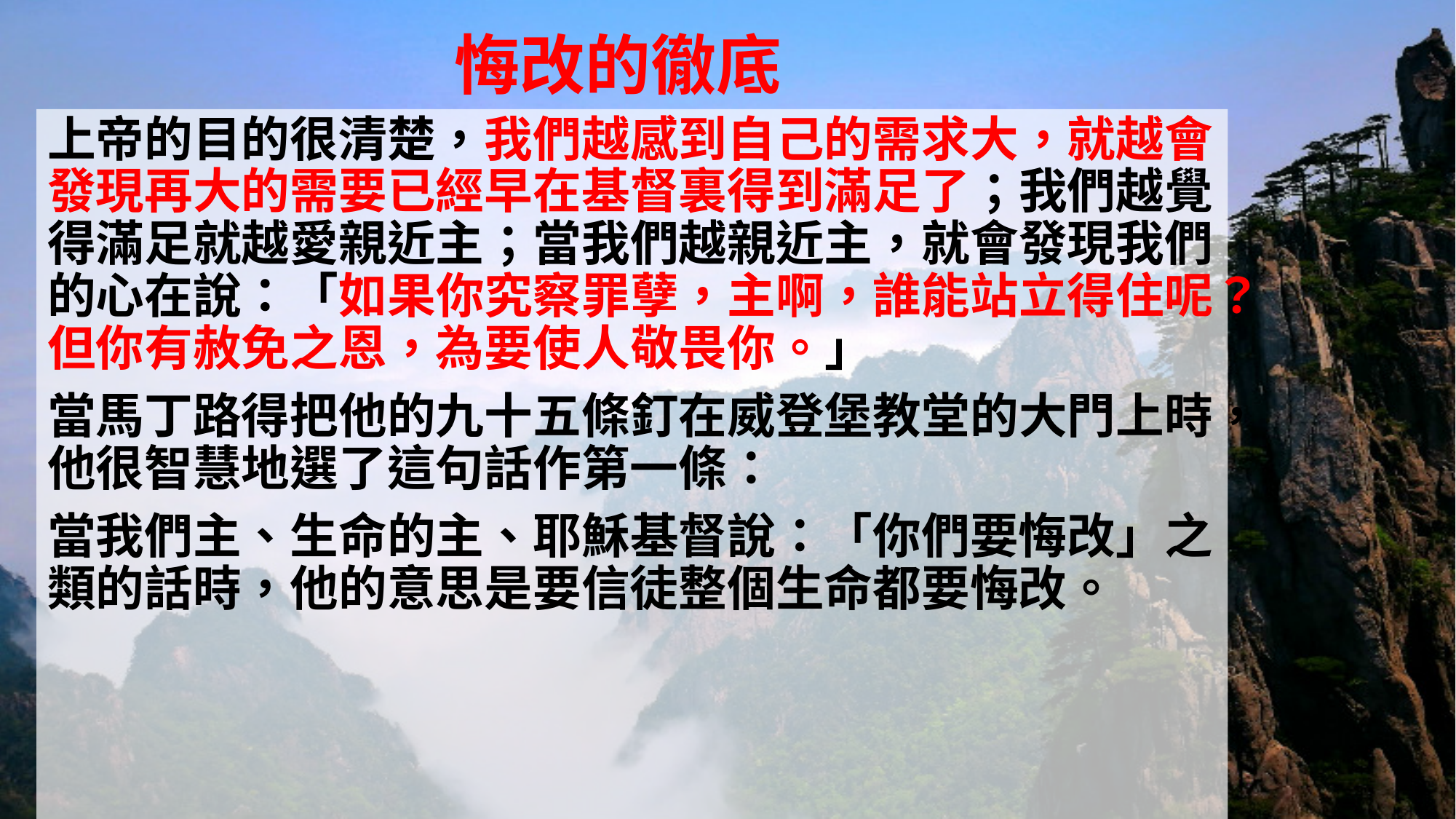

# 悔改的徹底
上帝的目的很清楚，我們越感到自己的需求大，就越會發現再大的需要已經早在基督裏得到滿足了；我們越覺得滿足就越愛親近主；當我們越親近主，就會發現我們的心在說：「如果你究察罪孽，主啊，誰能站立得住呢？但你有赦免之恩，為要使人敬畏你。」
當馬丁路得把他的九十五條釘在威登堡教堂的大門上時，他很智慧地選了這句話作第一條：
當我們主、生命的主、耶穌基督說：「你們要悔改」之類的話時，他的意思是要信徒整個生命都要悔改。